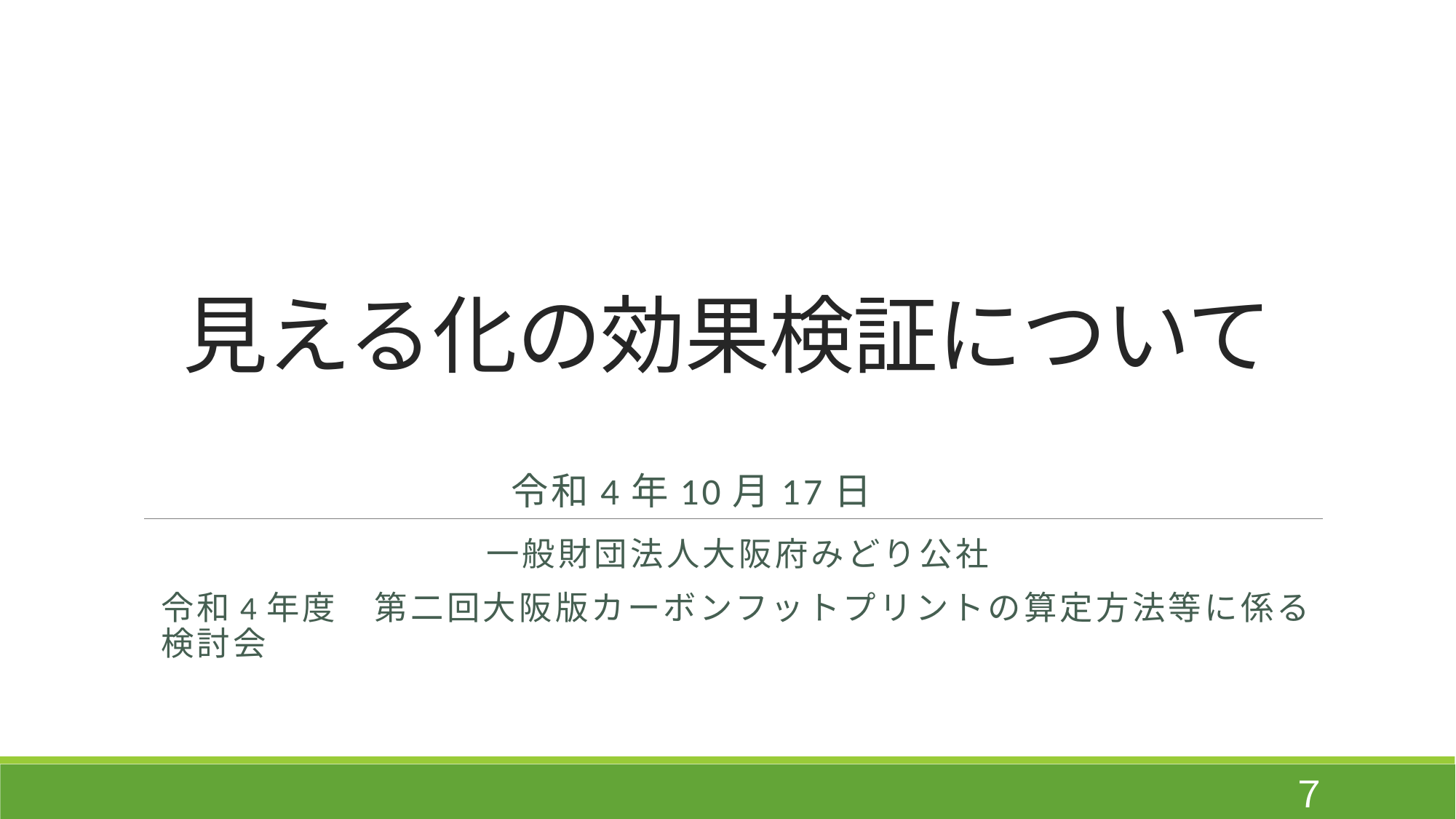

# 見える化の効果検証について
令和4年10月17日
　　　　　　　　　一般財団法人大阪府みどり公社
令和4年度　第二回大阪版カーボンフットプリントの算定方法等に係る検討会
７